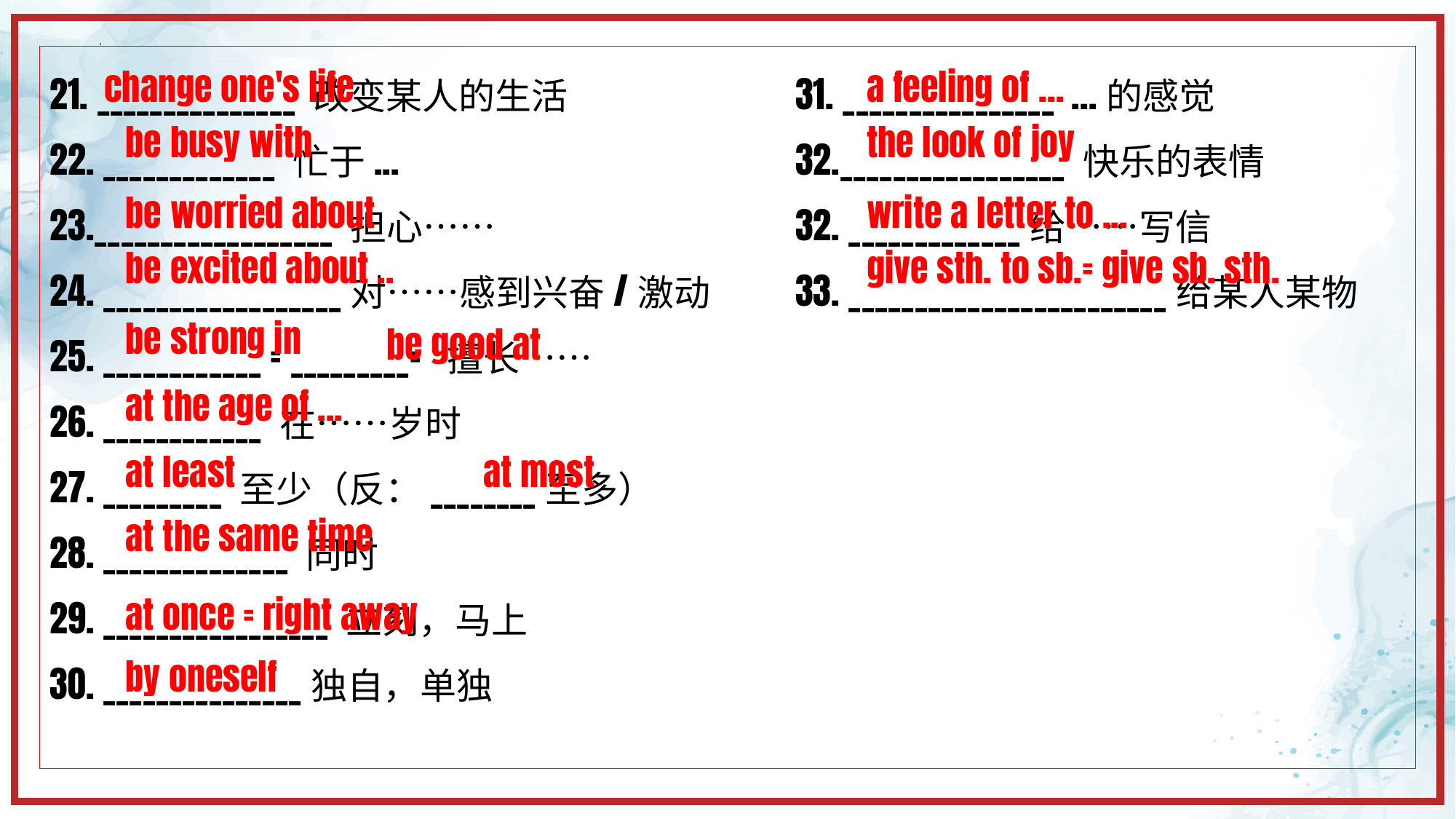

give sth. to sb.= give sb. sth.
21. _______________ 改变某人的生活
22. _____________ 忙于...
23.__________________ 担心……
24. __________________对……感到兴奋/激动
25. ____________ = _________=  擅长……
26. ____________ 在……岁时
27. _________ 至少（反：________至多）
28. ______________ 同时
29. _________________ 立刻，马上
30. _______________独自，单独
31. ________________  …的感觉
32._________________ 快乐的表情
32. _____________给……写信
33. ________________________给某人某物
change one's life
a feeling of …
be busy with
the look of joy
be worried about
write a letter to ...
be excited about ..
give sth. to sb.= give sb. sth.
be strong in
be good at
at the age of ...
at least
 at most
at the same time
at once = right away
by oneself